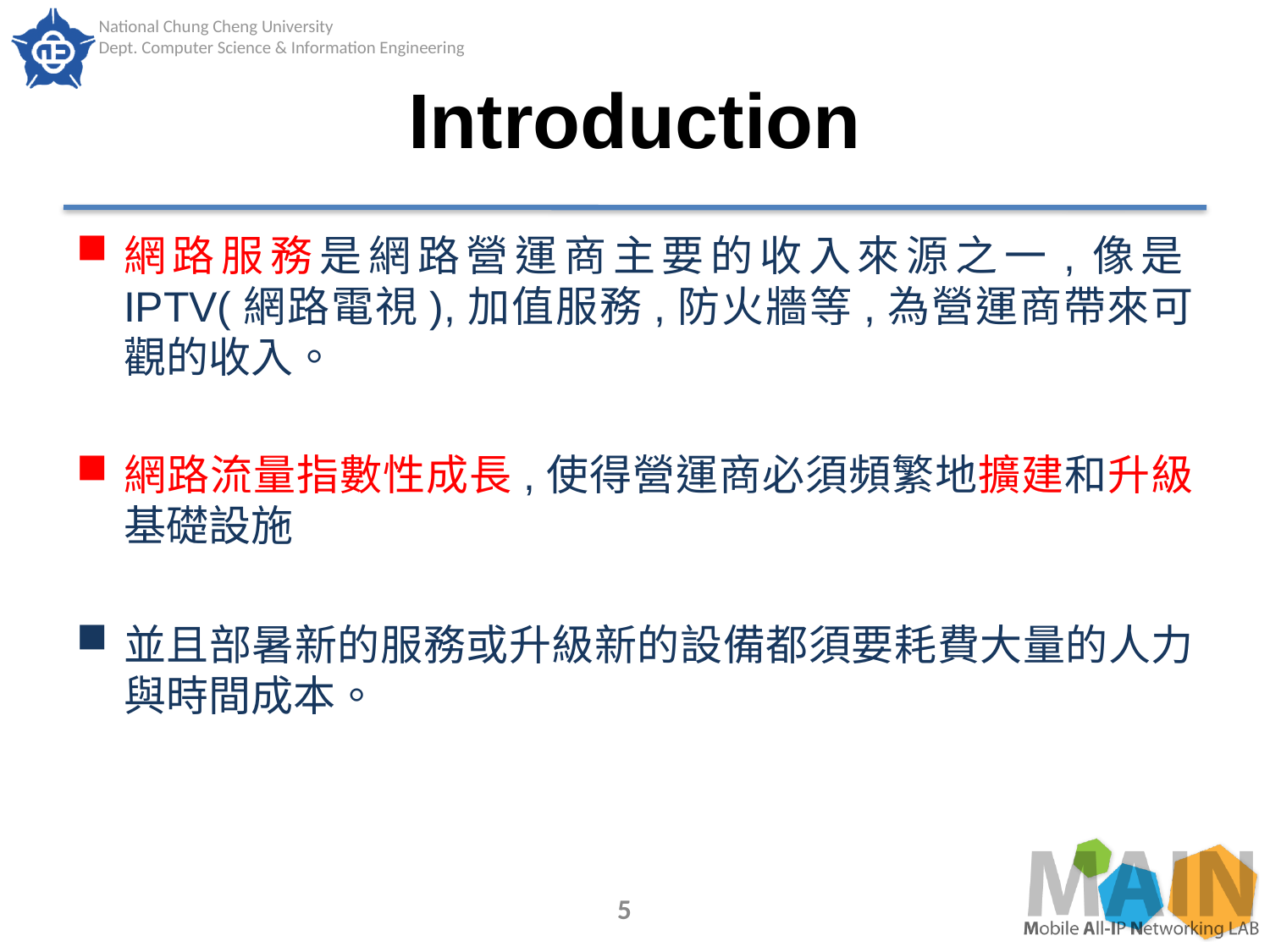

# Introduction
網路服務是網路營運商主要的收入來源之一,像是IPTV(網路電視),加值服務,防火牆等,為營運商帶來可觀的收入。

網路流量指數性成長,使得營運商必須頻繁地擴建和升級基礎設施

並且部暑新的服務或升級新的設備都須要耗費大量的人力與時間成本。
5